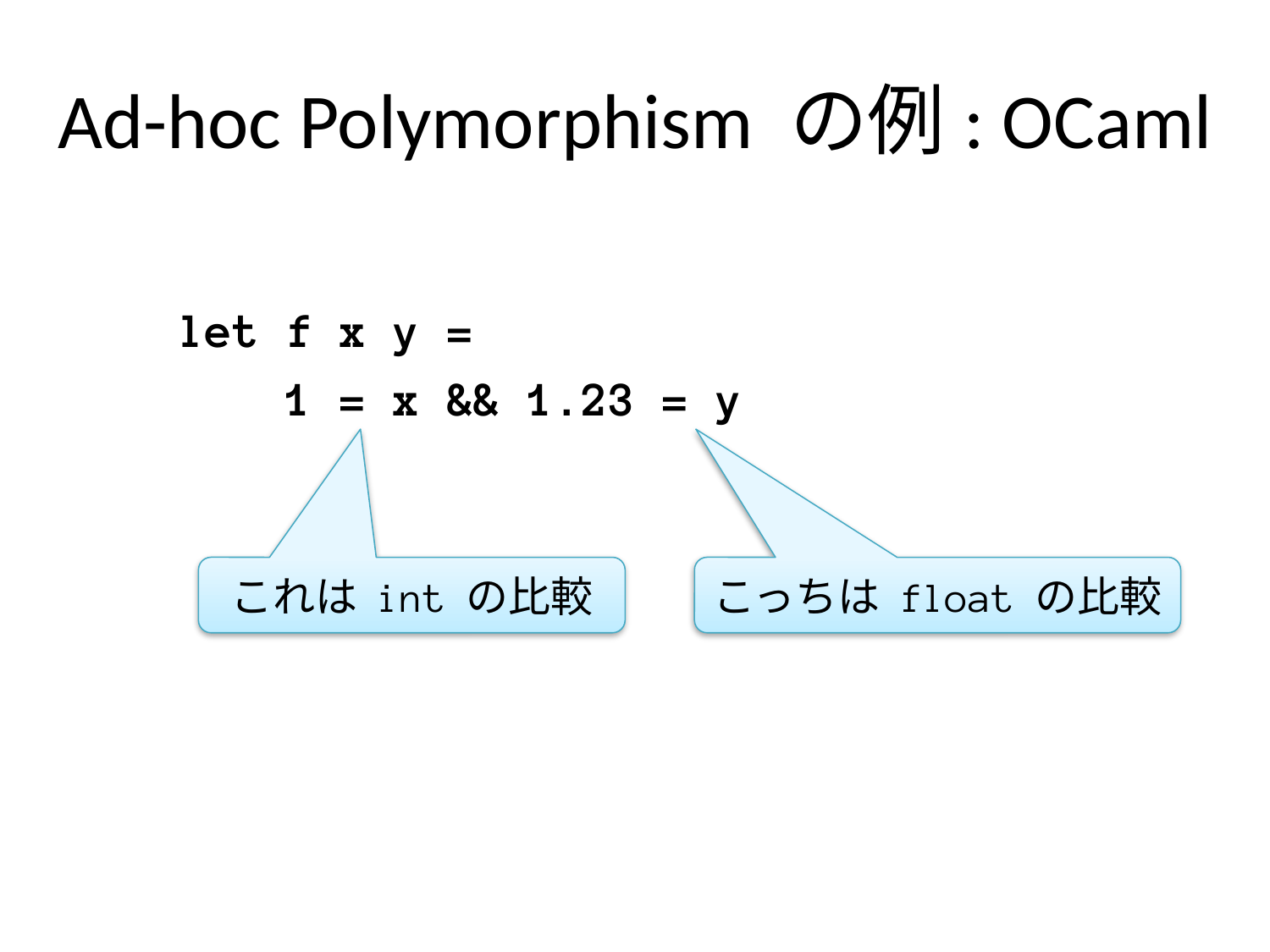

# Ad-hoc Polymorphism の例: OCaml

let f x y =
    1 = x && 1.23 = y
これは int の比較
こっちは float の比較